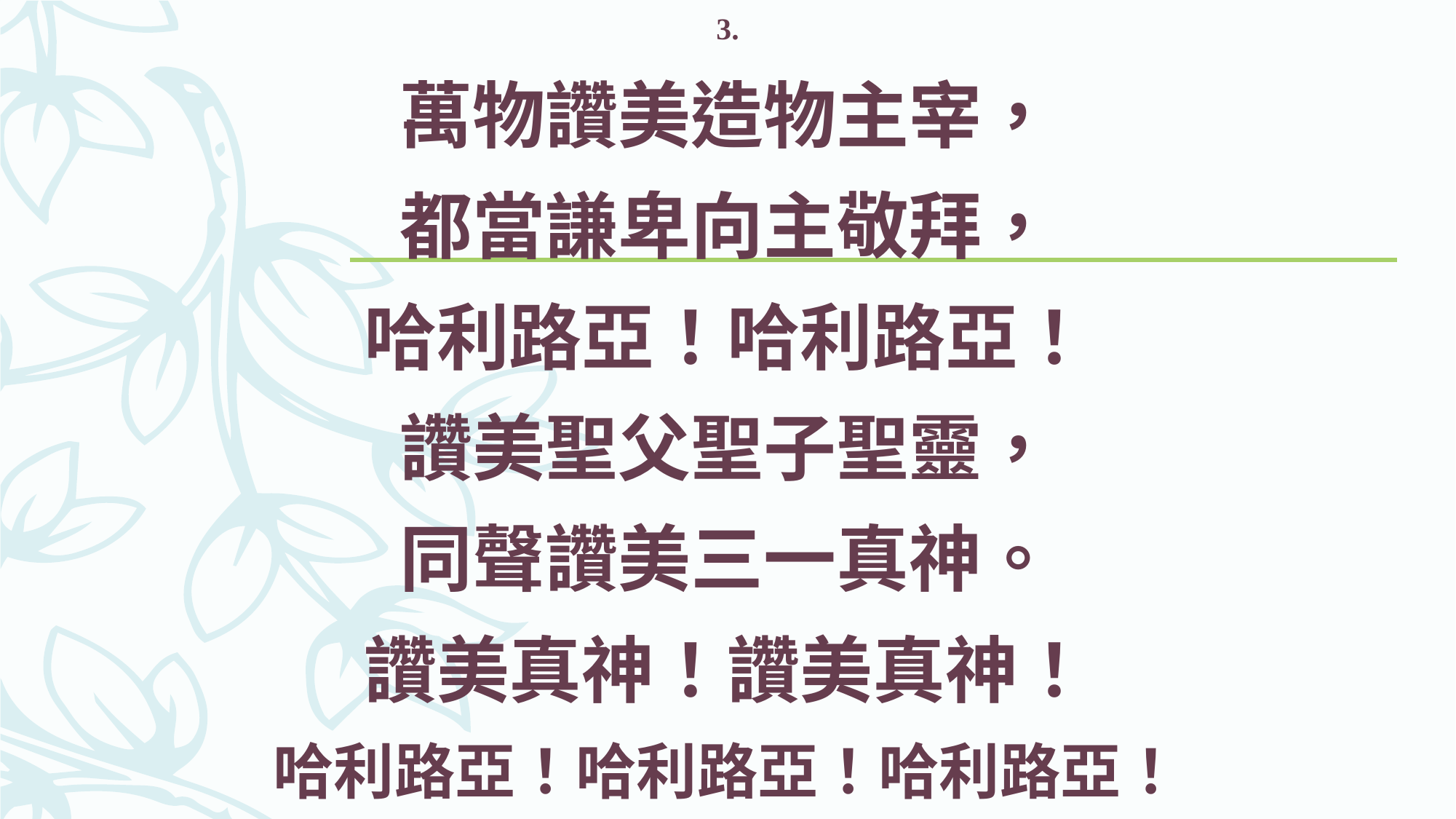

3.
萬物讚美造物主宰，
都當謙卑向主敬拜，
哈利路亞！哈利路亞！
讚美聖父聖子聖靈，
同聲讚美三一真神。
讚美真神！讚美真神！
哈利路亞！哈利路亞！哈利路亞！